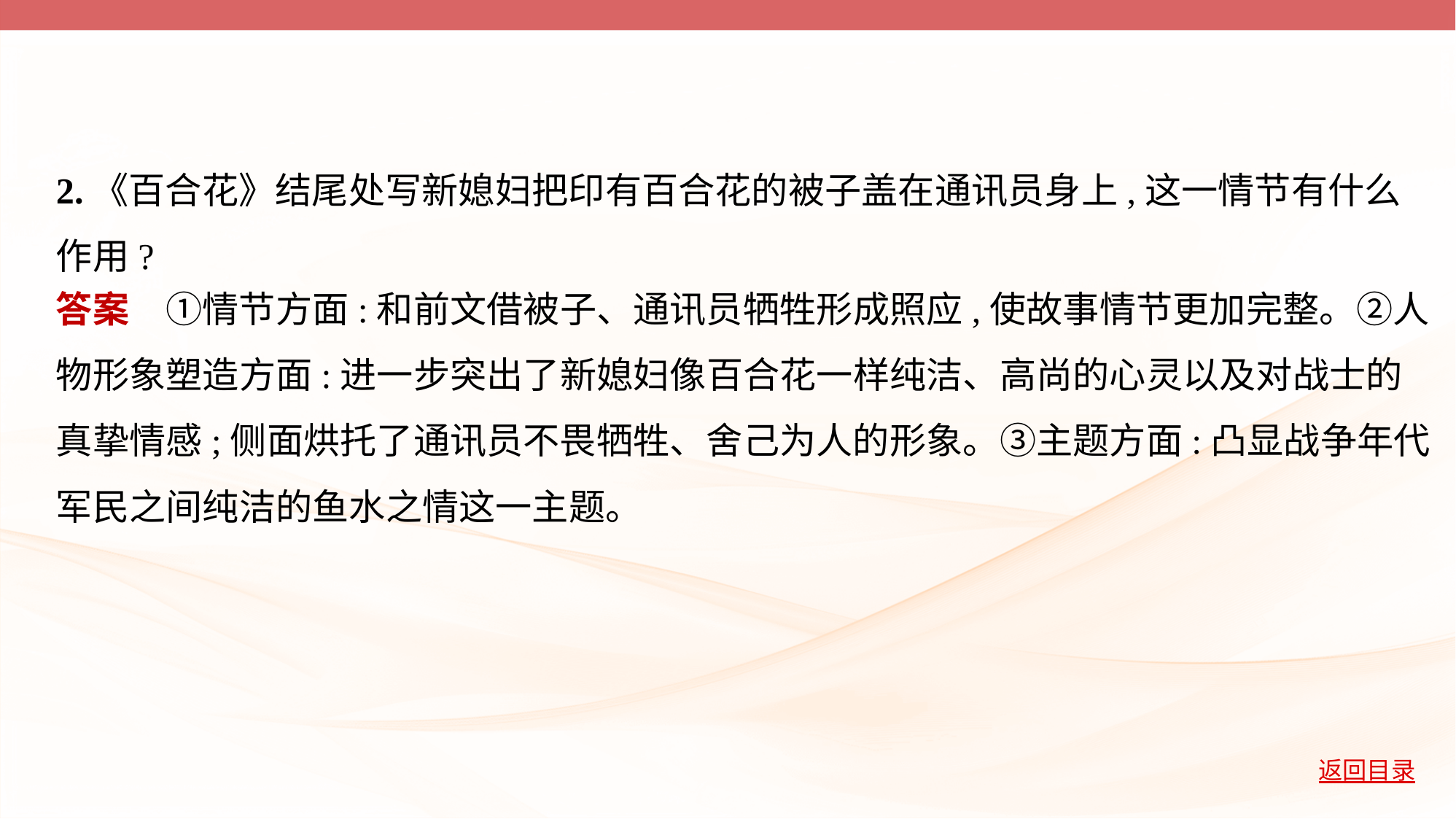

2.《百合花》结尾处写新媳妇把印有百合花的被子盖在通讯员身上,这一情节有什么
作用?

答案　①情节方面:和前文借被子、通讯员牺牲形成照应,使故事情节更加完整。②人
物形象塑造方面:进一步突出了新媳妇像百合花一样纯洁、高尚的心灵以及对战士的
真挚情感;侧面烘托了通讯员不畏牺牲、舍己为人的形象。③主题方面:凸显战争年代
军民之间纯洁的鱼水之情这一主题。